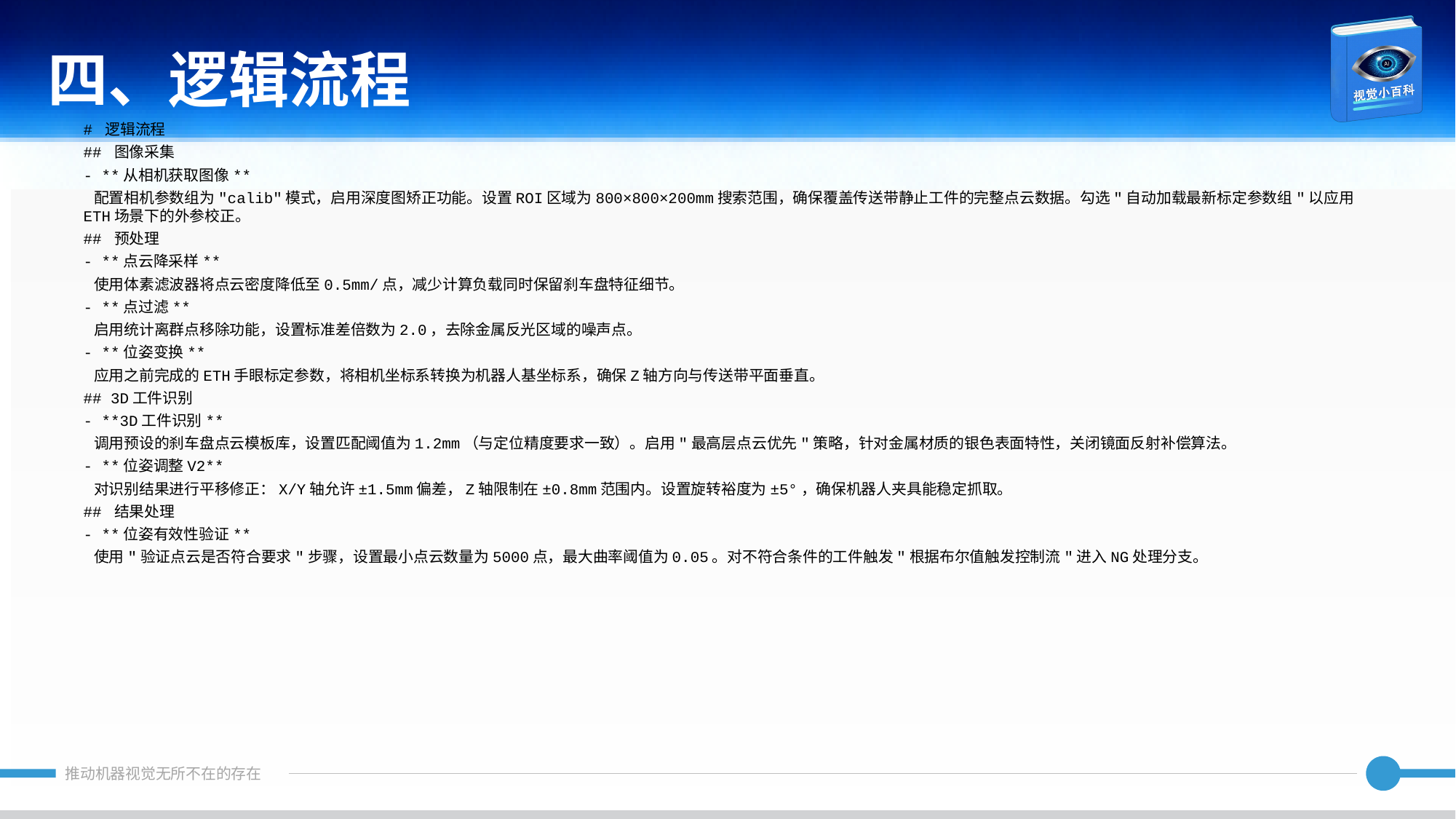

四、逻辑流程

# 逻辑流程
## 图像采集
- **从相机获取图像**
  配置相机参数组为"calib"模式，启用深度图矫正功能。设置ROI区域为800×800×200mm搜索范围，确保覆盖传送带静止工件的完整点云数据。勾选"自动加载最新标定参数组"以应用ETH场景下的外参校正。
## 预处理
- **点云降采样**
  使用体素滤波器将点云密度降低至0.5mm/点，减少计算负载同时保留刹车盘特征细节。
- **点过滤**
  启用统计离群点移除功能，设置标准差倍数为2.0，去除金属反光区域的噪声点。
- **位姿变换**
  应用之前完成的ETH手眼标定参数，将相机坐标系转换为机器人基坐标系，确保Z轴方向与传送带平面垂直。
## 3D工件识别
- **3D工件识别**
  调用预设的刹车盘点云模板库，设置匹配阈值为1.2mm（与定位精度要求一致）。启用"最高层点云优先"策略，针对金属材质的银色表面特性，关闭镜面反射补偿算法。
- **位姿调整V2**
  对识别结果进行平移修正：X/Y轴允许±1.5mm偏差，Z轴限制在±0.8mm范围内。设置旋转裕度为±5°，确保机器人夹具能稳定抓取。
## 结果处理
- **位姿有效性验证**
  使用"验证点云是否符合要求"步骤，设置最小点云数量为5000点，最大曲率阈值为0.05。对不符合条件的工件触发"根据布尔值触发控制流"进入NG处理分支。
9